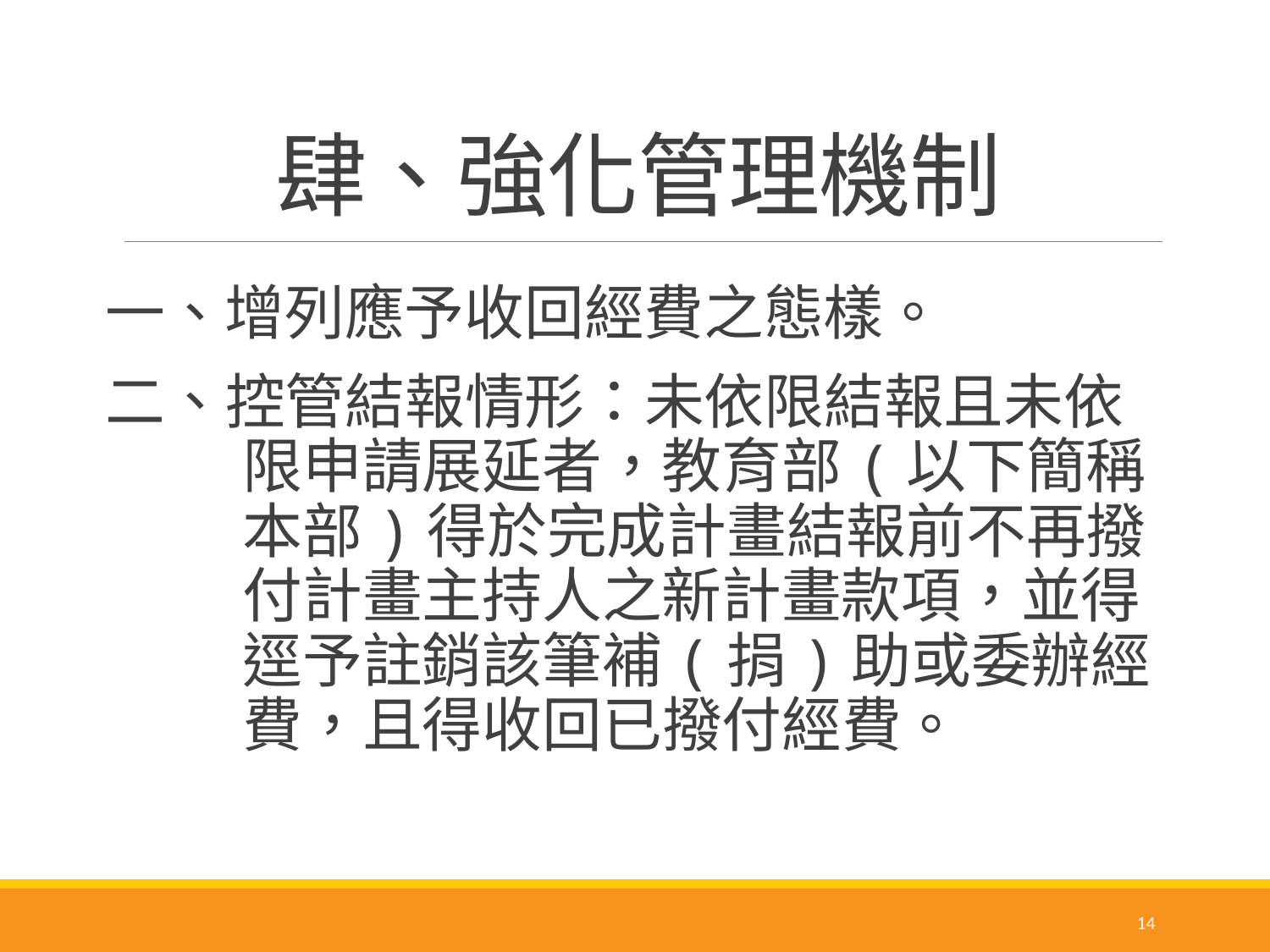

# 肆、強化管理機制
一、增列應予收回經費之態樣。
二、控管結報情形：未依限結報且未依限申請展延者，教育部(以下簡稱本部)得於完成計畫結報前不再撥付計畫主持人之新計畫款項，並得逕予註銷該筆補(捐)助或委辦經費，且得收回已撥付經費。

14